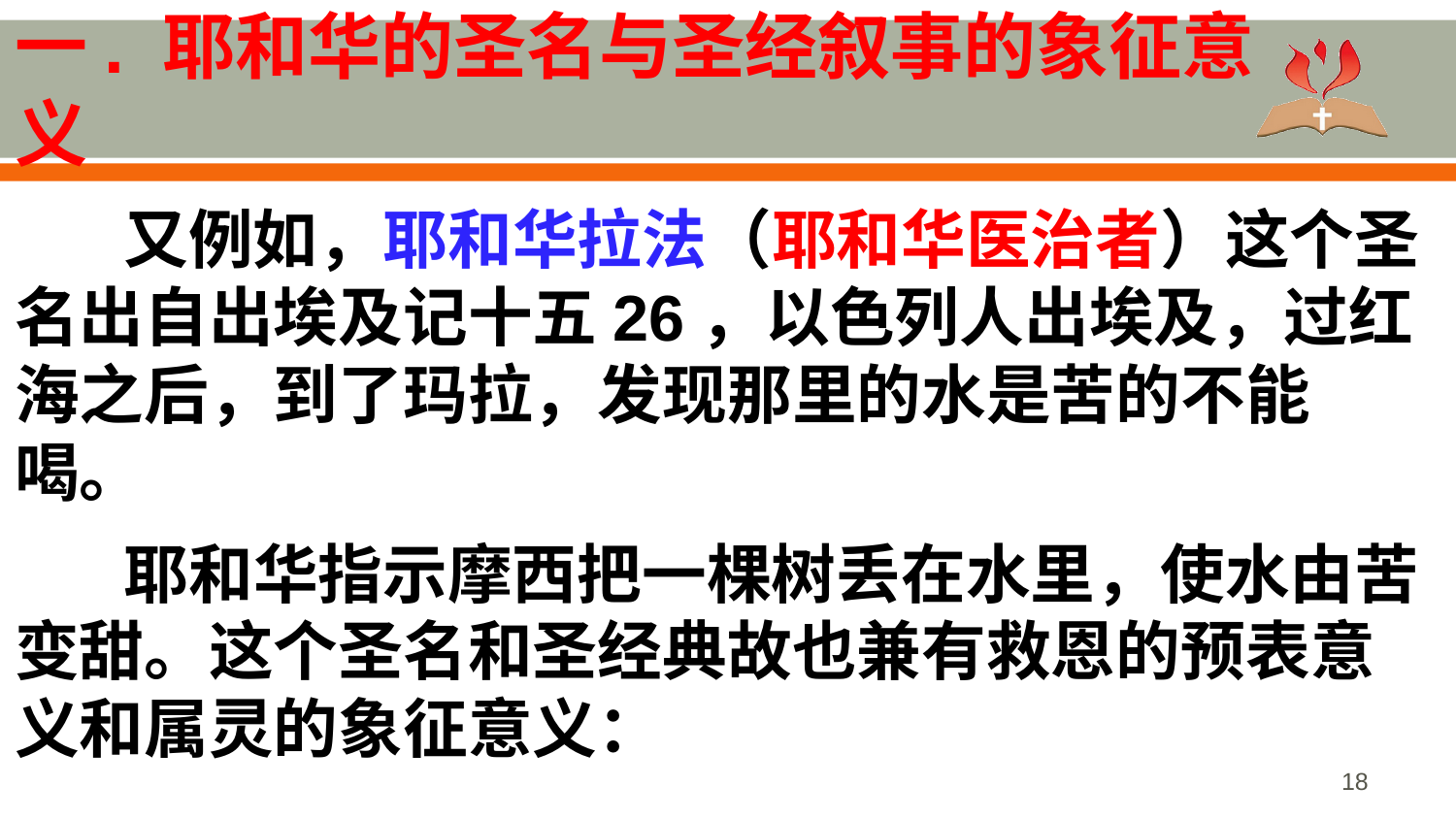

# 一. 耶和华的圣名与圣经叙事的象征意义
又例如，耶和华拉法（耶和华医治者）这个圣名出自出埃及记十五26，以色列人出埃及，过红海之后，到了玛拉，发现那里的水是苦的不能喝。
耶和华指示摩西把一棵树丢在水里，使水由苦变甜。这个圣名和圣经典故也兼有救恩的预表意义和属灵的象征意义：

18